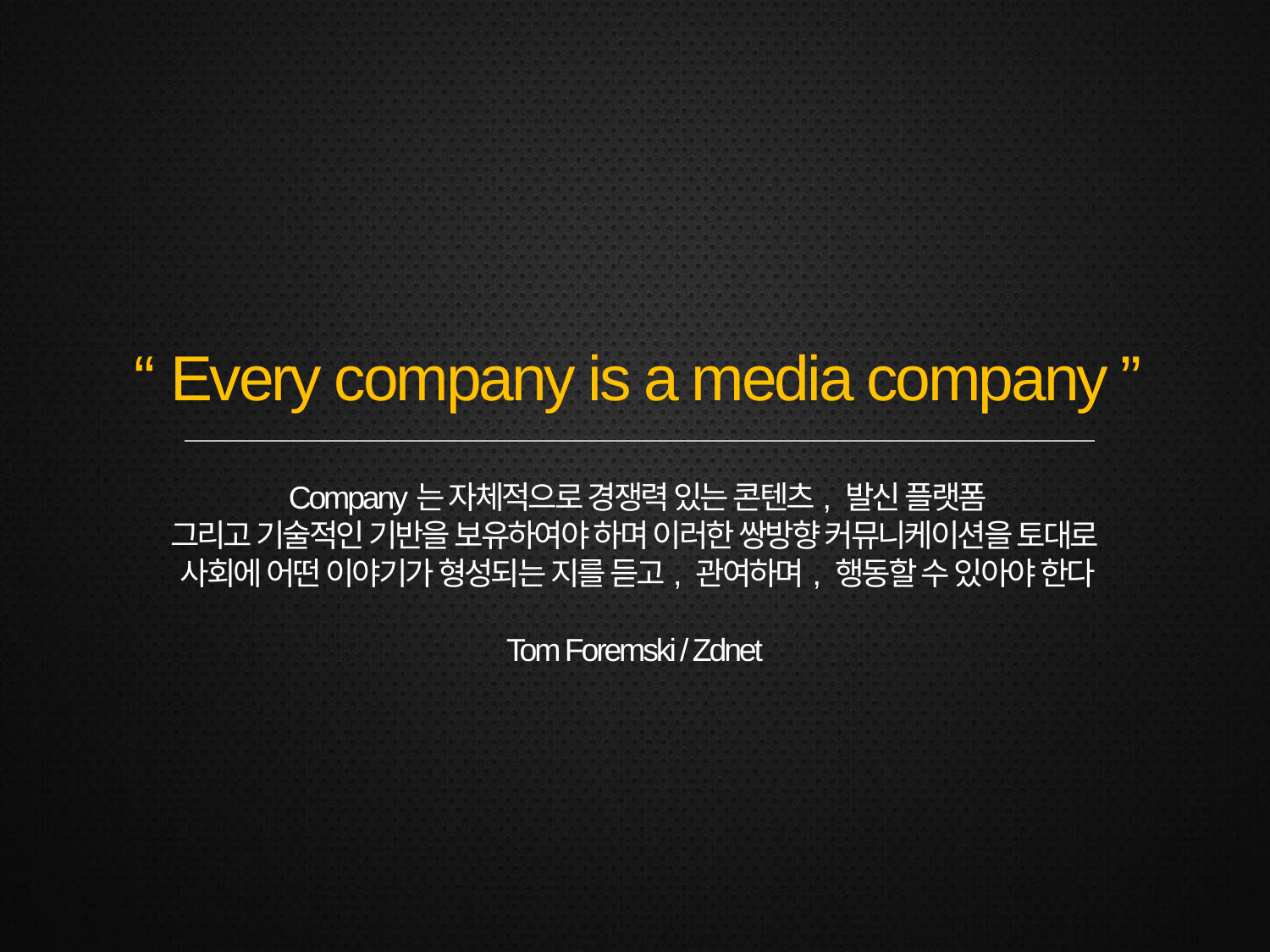

“ Every company is a media company ”
Company는 자체적으로 경쟁력 있는 콘텐츠, 발신 플랫폼
그리고 기술적인 기반을 보유하여야 하며 이러한 쌍방향 커뮤니케이션을 토대로
사회에 어떤 이야기가 형성되는 지를 듣고, 관여하며, 행동할 수 있아야 한다

Tom Foremski / Zdnet